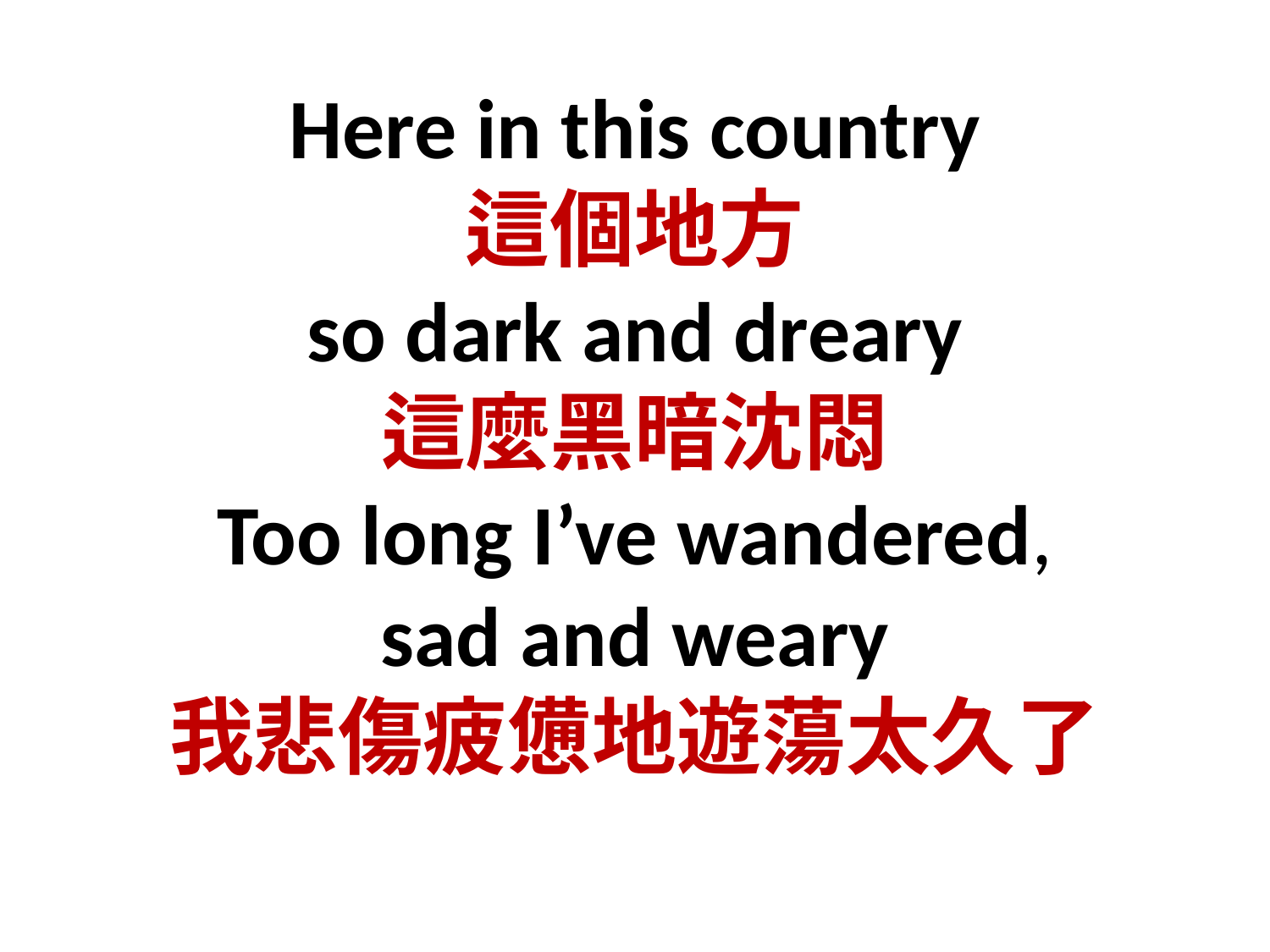

# Here in this country 這個地方 so dark and dreary 這麼黑暗沈悶 Too long I’ve wandered, sad and weary 我悲傷疲憊地遊蕩太久了